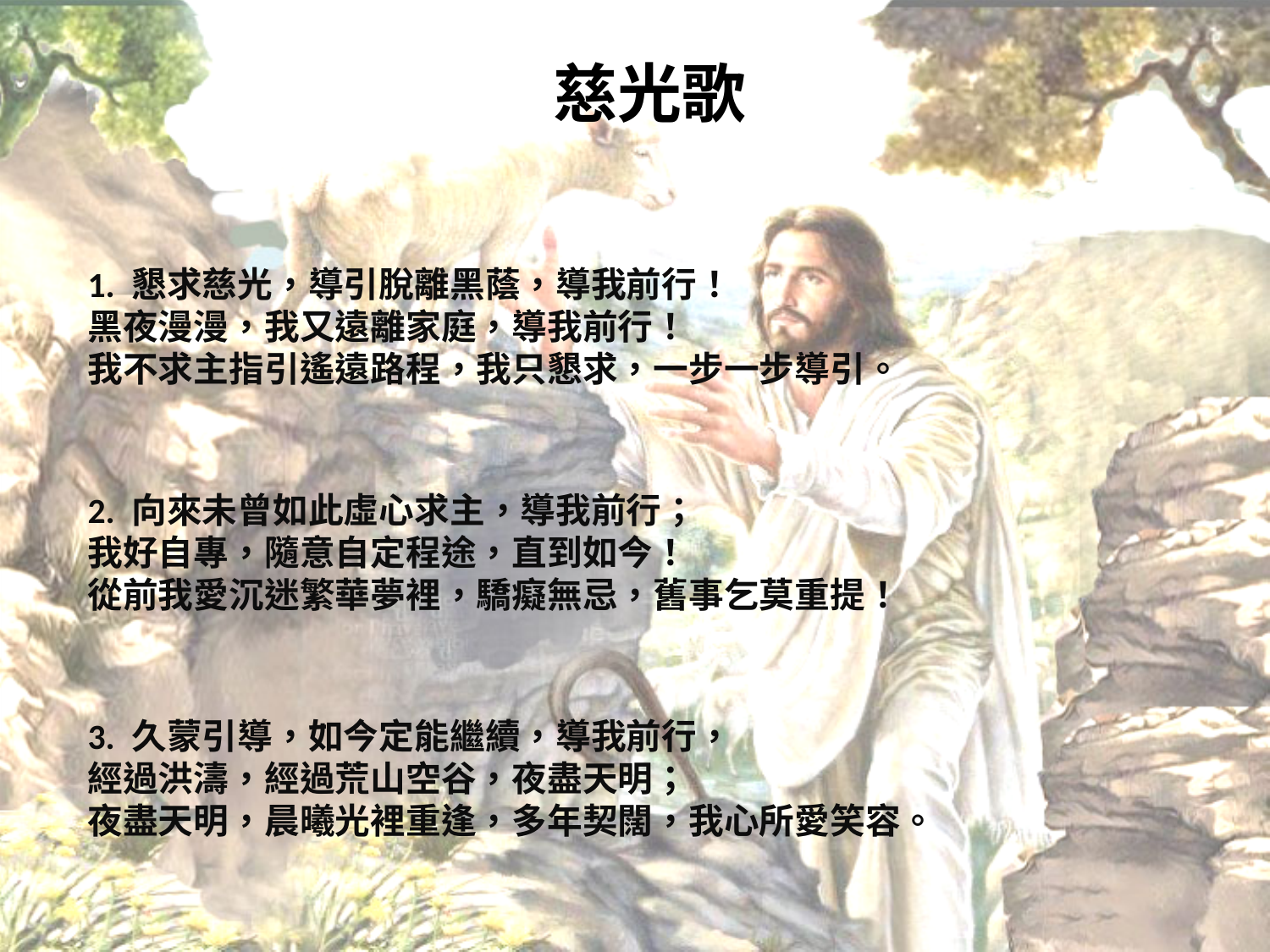

# 慈光歌
1. 懇求慈光，導引脫離黑蔭，導我前行！
黑夜漫漫，我又遠離家庭，導我前行！
我不求主指引遙遠路程，我只懇求，一步一步導引。

2. 向來未曾如此虛心求主，導我前行；
我好自專，隨意自定程途，直到如今！
從前我愛沉迷繁華夢裡，驕癡無忌，舊事乞莫重提！

3. 久蒙引導，如今定能繼續，導我前行，
經過洪濤，經過荒山空谷，夜盡天明；
夜盡天明，晨曦光裡重逢，多年契闊，我心所愛笑容。